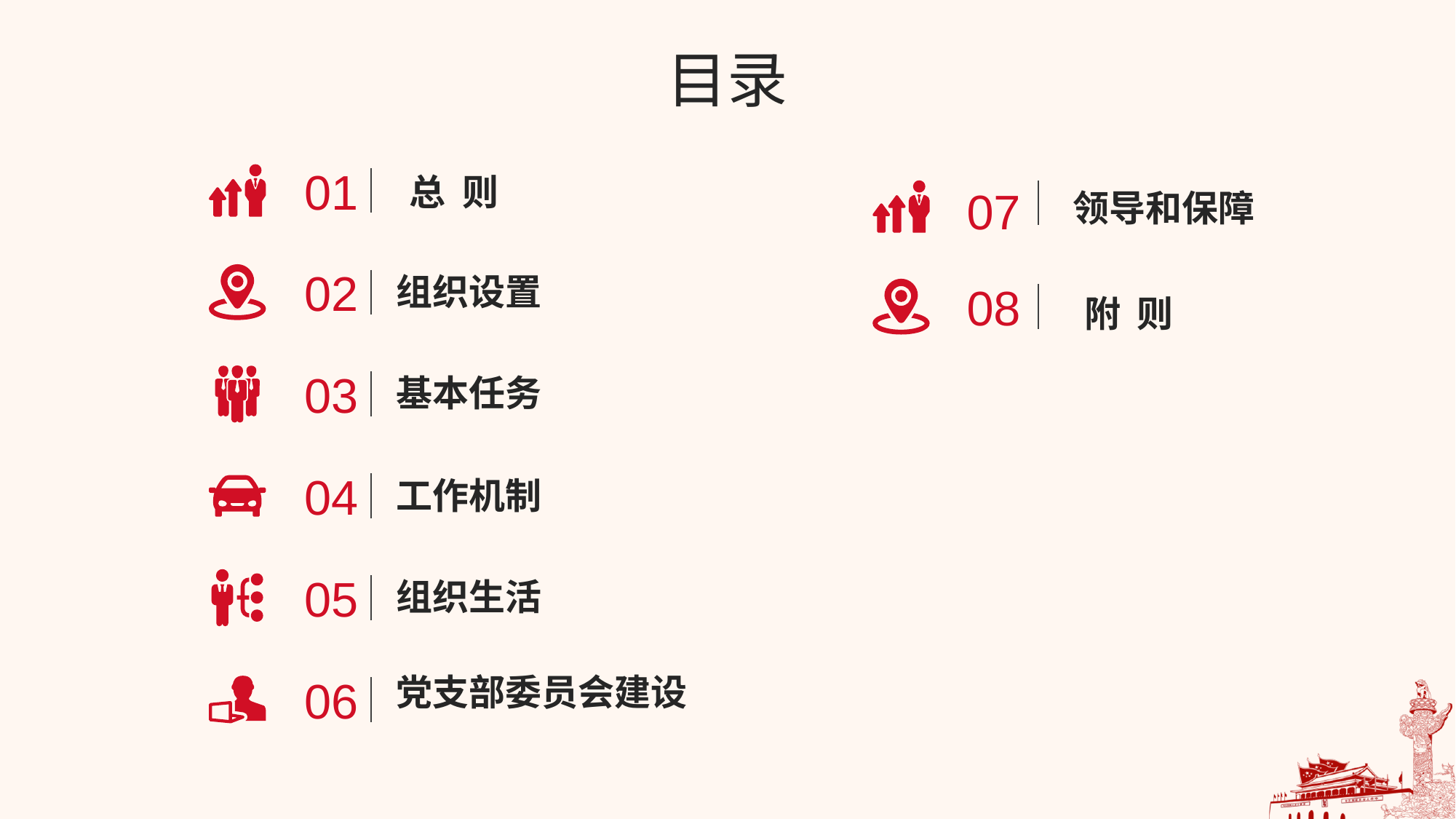

目录
01

总  则
07

领导和保障
02

组织设置
08

附  则
03

基本任务
04
工作机制

05

组织生活
06
党支部委员会建设